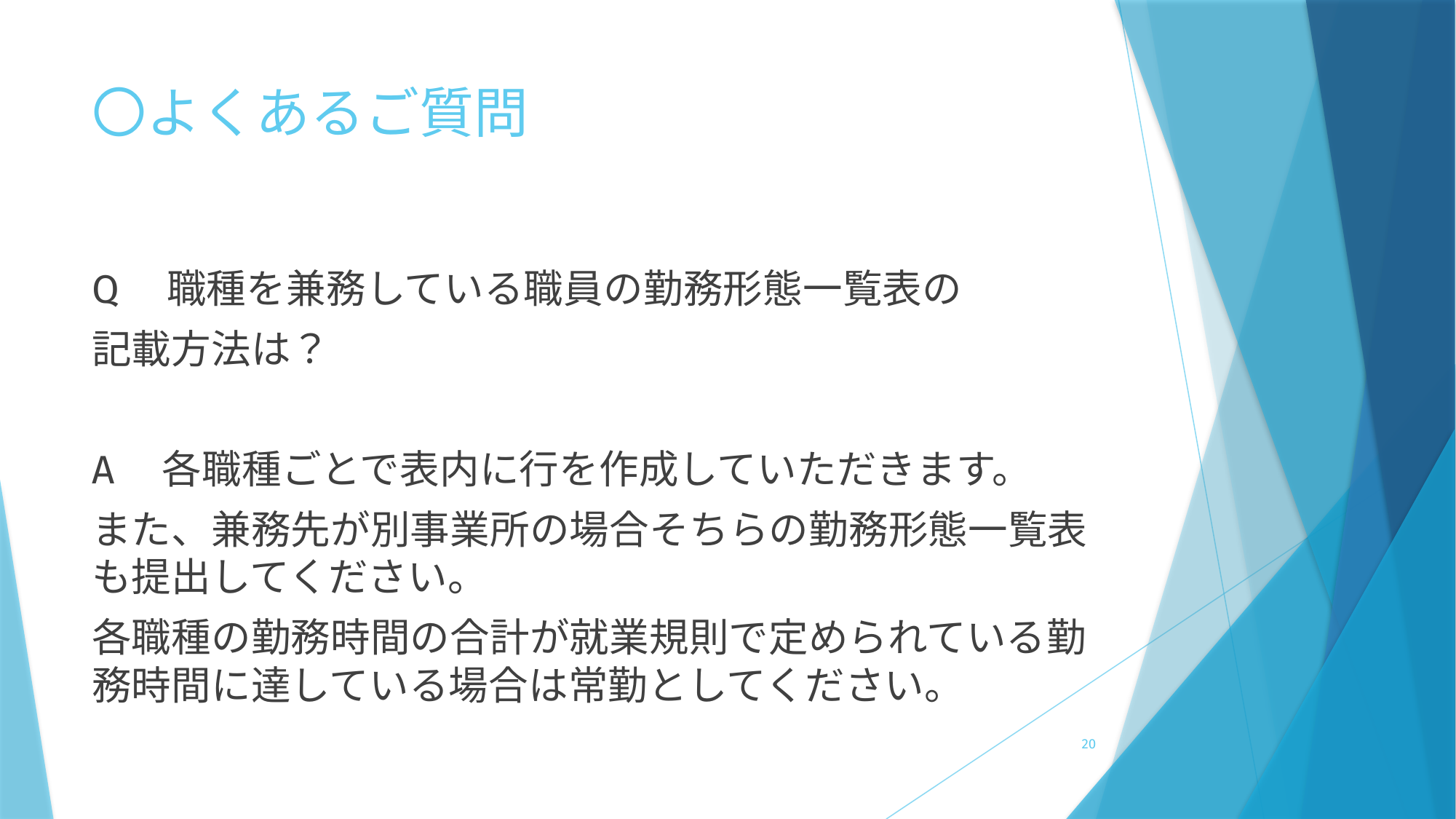

# 〇よくあるご質問
Q　職種を兼務している職員の勤務形態一覧表の
記載方法は？

A　各職種ごとで表内に行を作成していただきます。
また、兼務先が別事業所の場合そちらの勤務形態一覧表も提出してください。
各職種の勤務時間の合計が就業規則で定められている勤務時間に達している場合は常勤としてください。
20